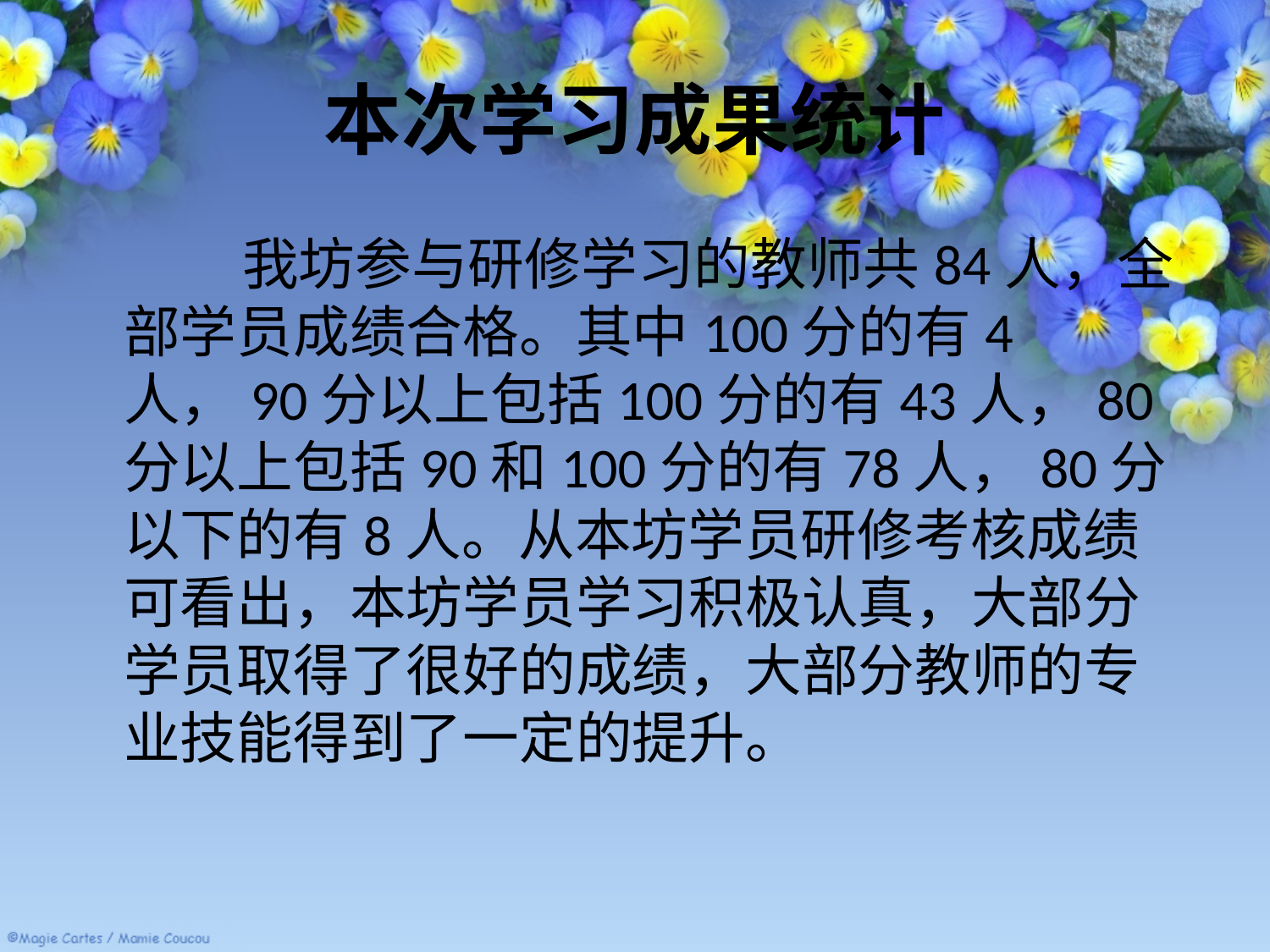

# 本次学习成果统计
            我坊参与研修学习的教师共84人，全部学员成绩合格。其中100分的有4人，90分以上包括100分的有43人，80分以上包括90和100分的有78人，80分以下的有8人。从本坊学员研修考核成绩可看出，本坊学员学习积极认真，大部分学员取得了很好的成绩，大部分教师的专业技能得到了一定的提升。